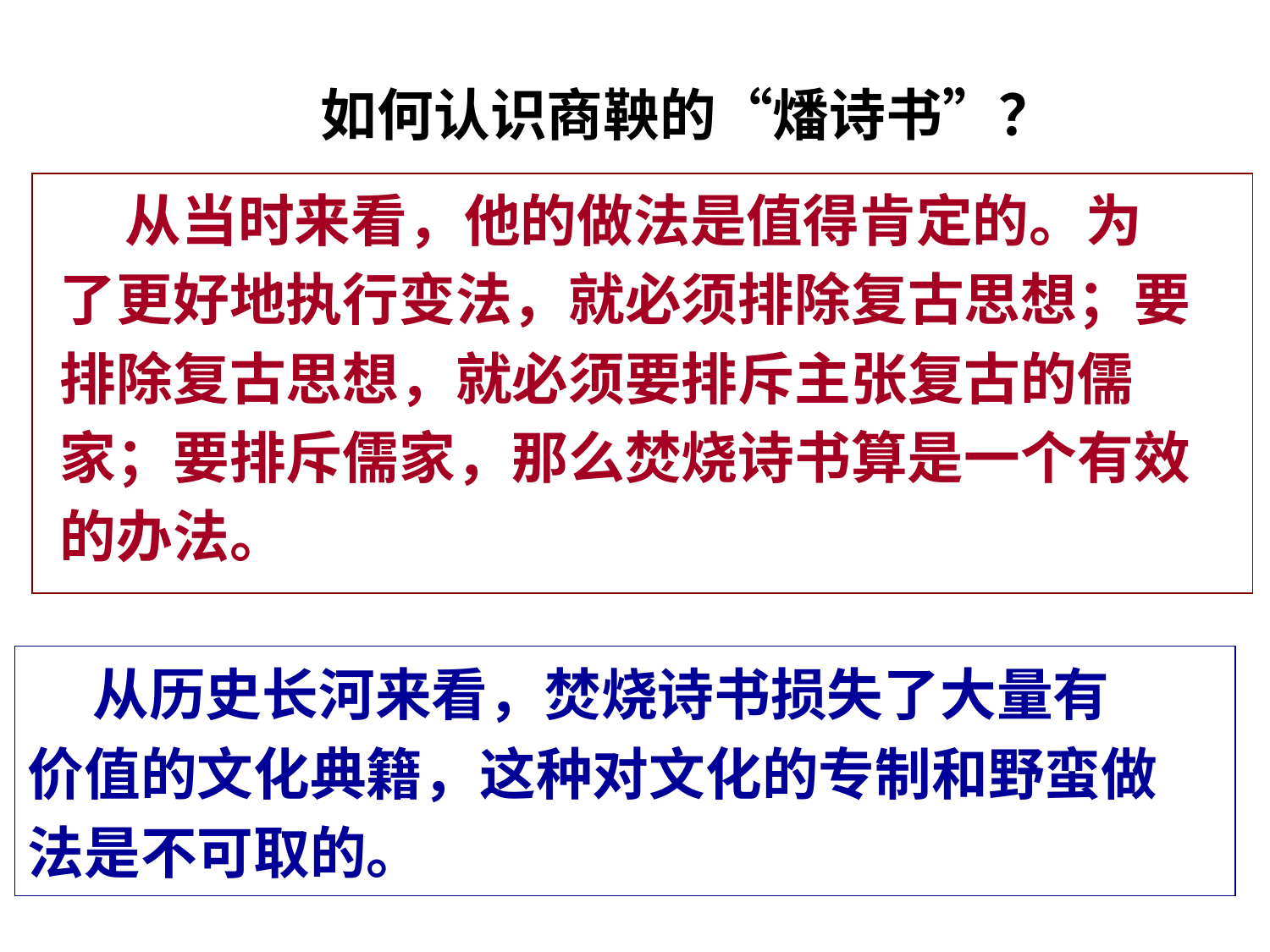

如何认识商鞅的“燔诗书”？

    从当时来看，他的做法是值得肯定的。为
了更好地执行变法，就必须排除复古思想；要
排除复古思想，就必须要排斥主张复古的儒
家；要排斥儒家，那么焚烧诗书算是一个有效
的办法。

    从历史长河来看，焚烧诗书损失了大量有
价值的文化典籍，这种对文化的专制和野蛮做
法是不可取的。